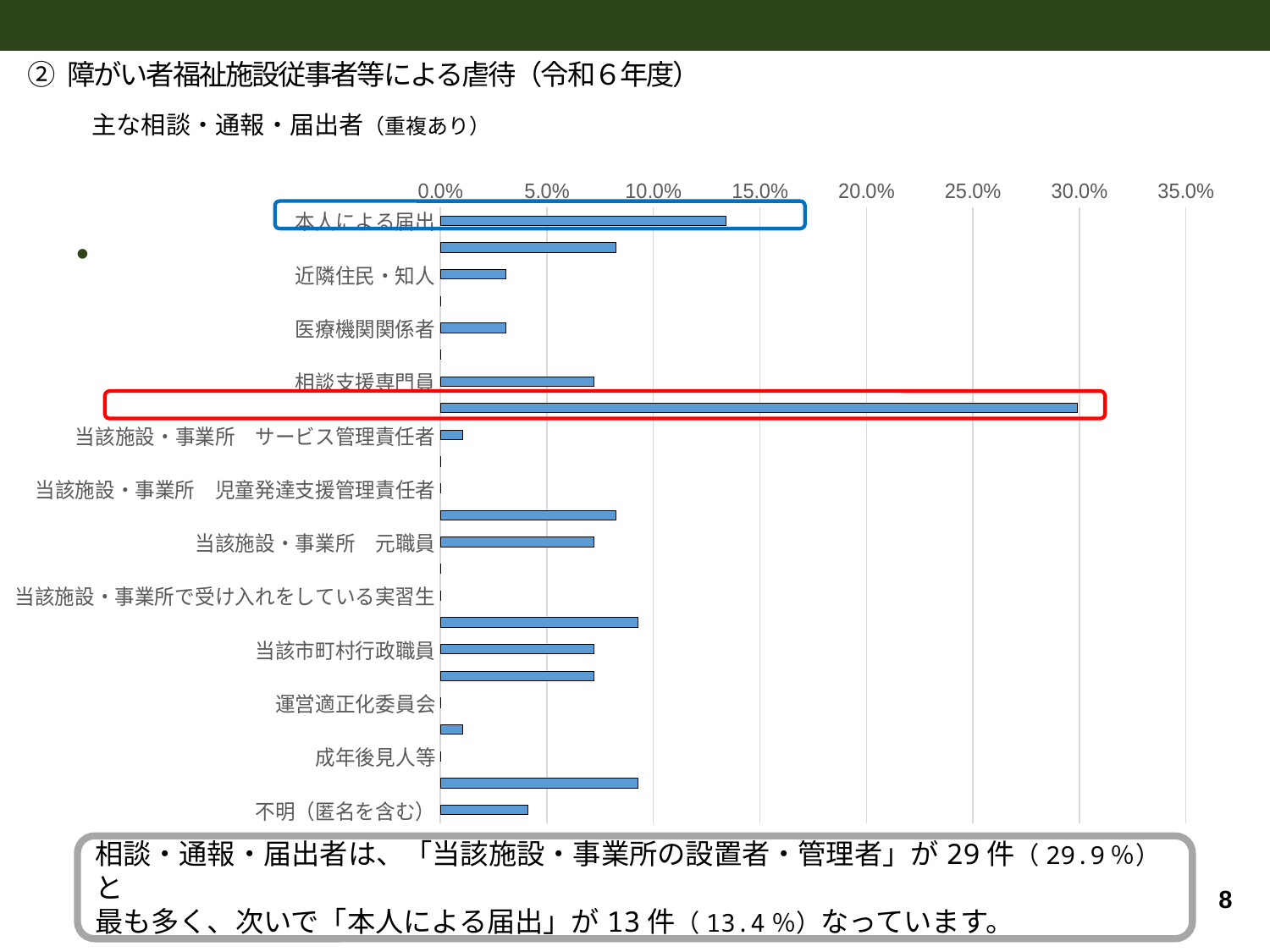

② 障がい者福祉施設従事者等による虐待（令和６年度）
#
主な相談・通報・届出者（重複あり）

### Chart

| Category | 大阪市（６年度） |
|---|---|
| 本人による届出 | 0.13402061855670103 |
| 家族・親族 | 0.08247422680412371 |
| 近隣住民・知人 | 0.030927835051546393 |
| 民生委員 | 0.0 |
| 医療機関関係者 | 0.030927835051546393 |
| 教職員 | 0.0 |
| 相談支援専門員 | 0.07216494845360824 |
| 当該施設・事業所　設置者・管理者 | 0.29896907216494845 |
| 当該施設・事業所　サービス管理責任者 | 0.010309278350515464 |
| 当該施設・事業所　サービス提供責任者 | 0.0 |
| 当該施設・事業所　児童発達支援管理責任者 | 0.0 |
| 当該施設・事業所　その他職員 | 0.08247422680412371 |
| 当該施設・事業所　元職員 | 0.07216494845360824 |
| 当該施設・事業所　利用者 | 0.0 |
| 当該施設・事業所で受け入れをしている実習生 | 0.0 |
| 他の施設・事業所の職員 | 0.09278350515463918 |
| 当該市町村行政職員 | 0.07216494845360824 |
| 警察 | 0.07216494845360824 |
| 運営適正化委員会 | 0.0 |
| 居宅サービス事業等従事者等 | 0.010309278350515464 |
| 成年後見人等 | 0.0 |
| その他 | 0.09278350515463918 |
| 不明（匿名を含む） | 0.041237113402061855 |

相談・通報・届出者は、「当該施設・事業所の設置者・管理者」が29件（29.9％）と
最も多く、次いで「本人による届出」が13件（13.4％）なっています。
8